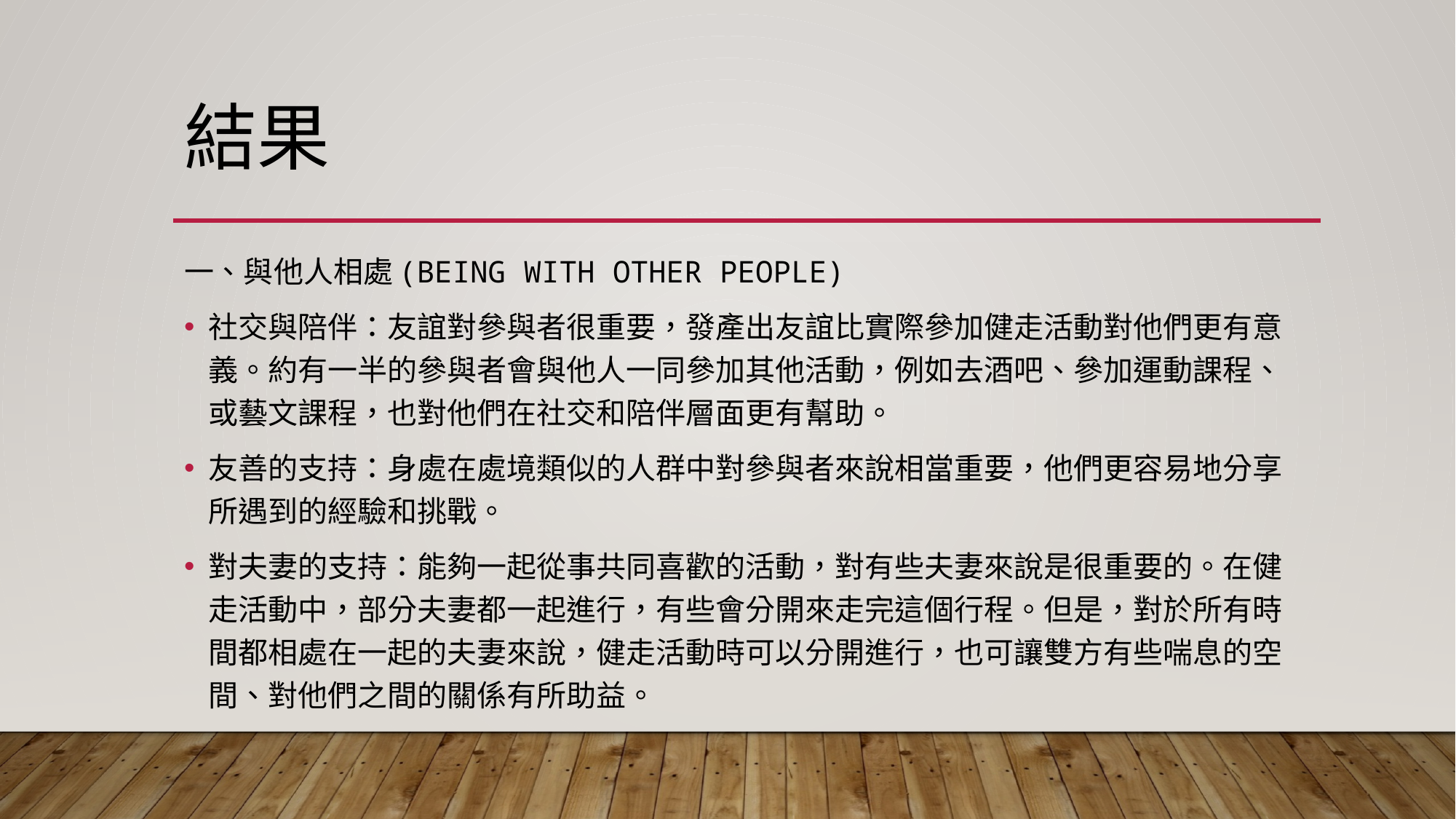

# 結果
一、與他人相處(BEING WITH OTHER PEOPLE)
社交與陪伴：友誼對參與者很重要，發產出友誼比實際參加健走活動對他們更有意義。約有一半的參與者會與他人一同參加其他活動，例如去酒吧、參加運動課程、或藝文課程，也對他們在社交和陪伴層面更有幫助。
友善的支持：身處在處境類似的人群中對參與者來說相當重要，他們更容易地分享所遇到的經驗和挑戰。
對夫妻的支持：能夠一起從事共同喜歡的活動，對有些夫妻來說是很重要的。在健走活動中，部分夫妻都一起進行，有些會分開來走完這個行程。但是，對於所有時間都相處在一起的夫妻來說，健走活動時可以分開進行，也可讓雙方有些喘息的空間、對他們之間的關係有所助益。